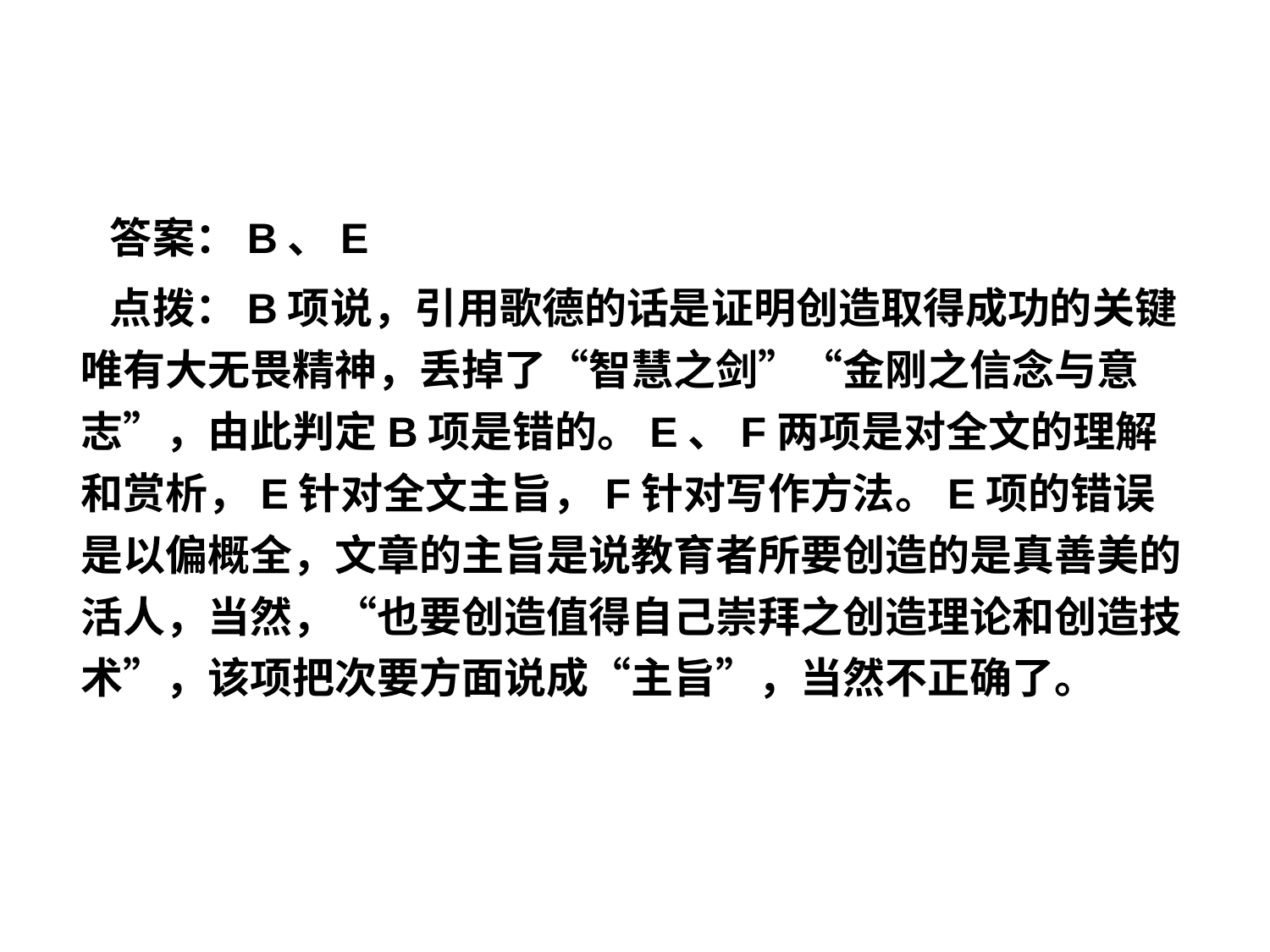

答案：B、E
  点拨：B项说，引用歌德的话是证明创造取得成功的关键唯有大无畏精神，丢掉了“智慧之剑”“金刚之信念与意志”，由此判定B项是错的。E、F两项是对全文的理解和赏析，E针对全文主旨，F针对写作方法。E项的错误是以偏概全，文章的主旨是说教育者所要创造的是真善美的活人，当然，“也要创造值得自己崇拜之创造理论和创造技术”，该项把次要方面说成“主旨”，当然不正确了。